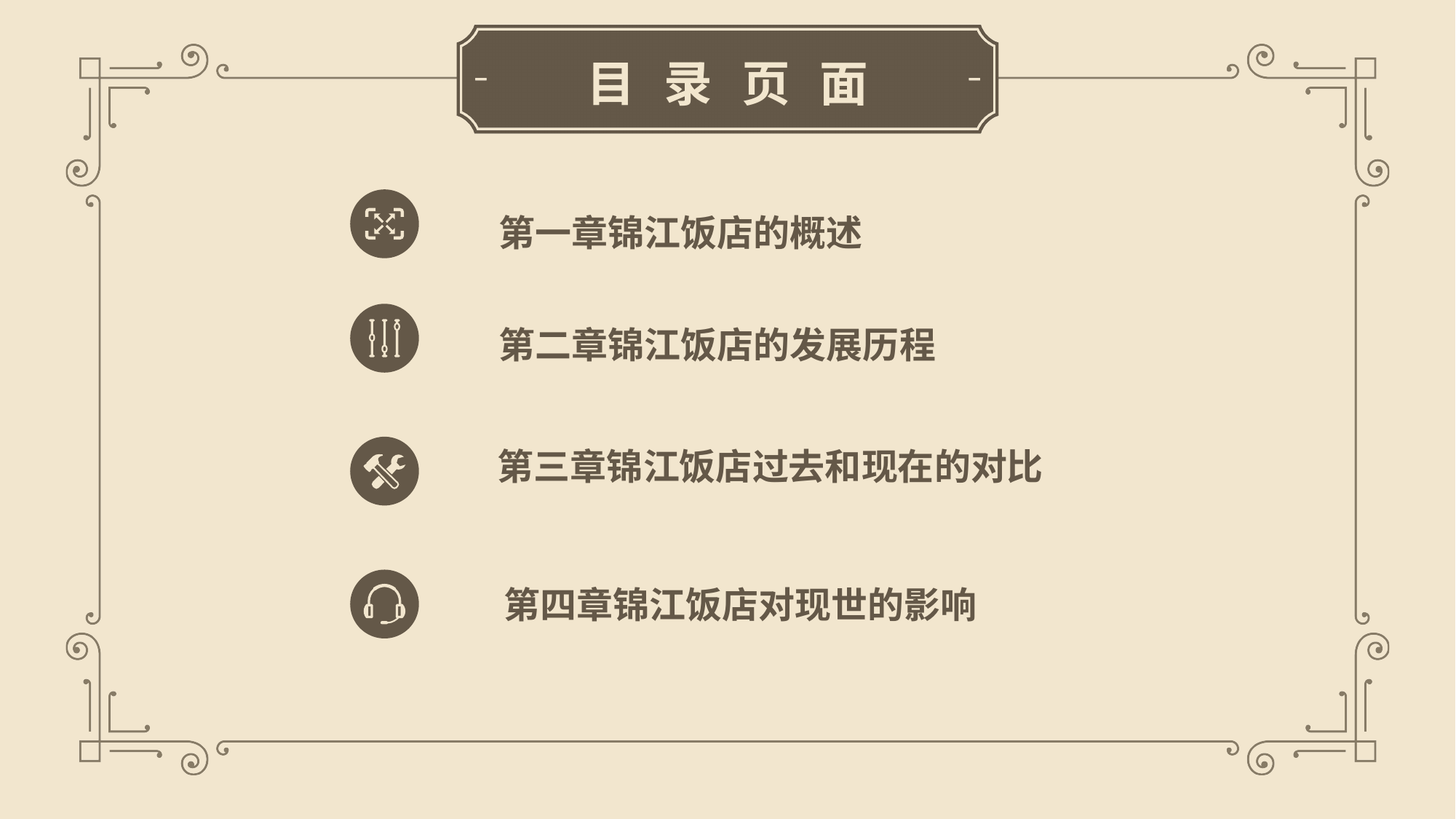

目 录 页 面

第一章锦江饭店的概述

第二章锦江饭店的发展历程

第三章锦江饭店过去和现在的对比

第四章锦江饭店对现世的影响